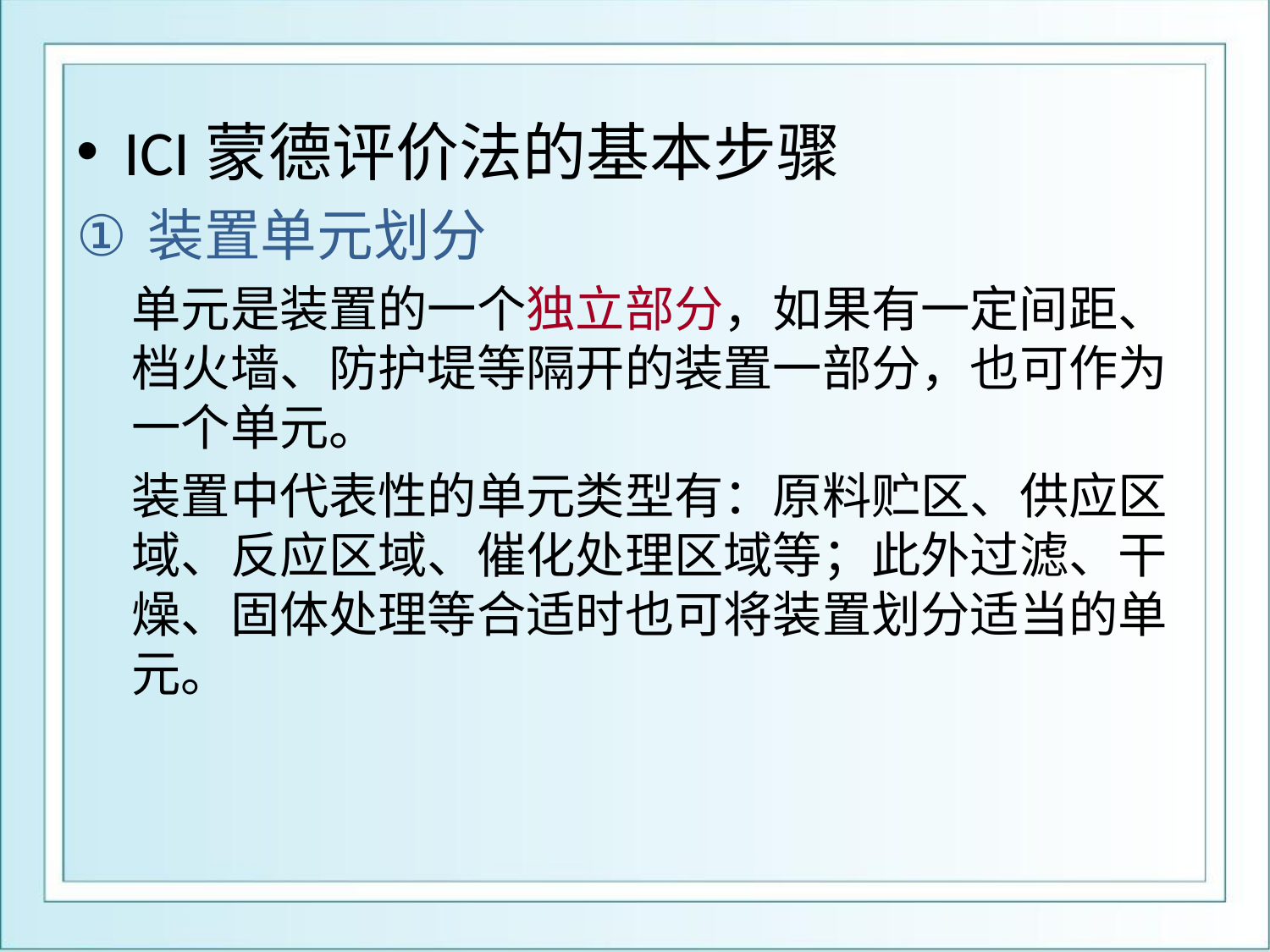

ICI蒙德评价法的基本步骤
装置单元划分
单元是装置的一个独立部分，如果有一定间距、档火墙、防护堤等隔开的装置一部分，也可作为一个单元。
装置中代表性的单元类型有：原料贮区、供应区域、反应区域、催化处理区域等；此外过滤、干燥、固体处理等合适时也可将装置划分适当的单元。